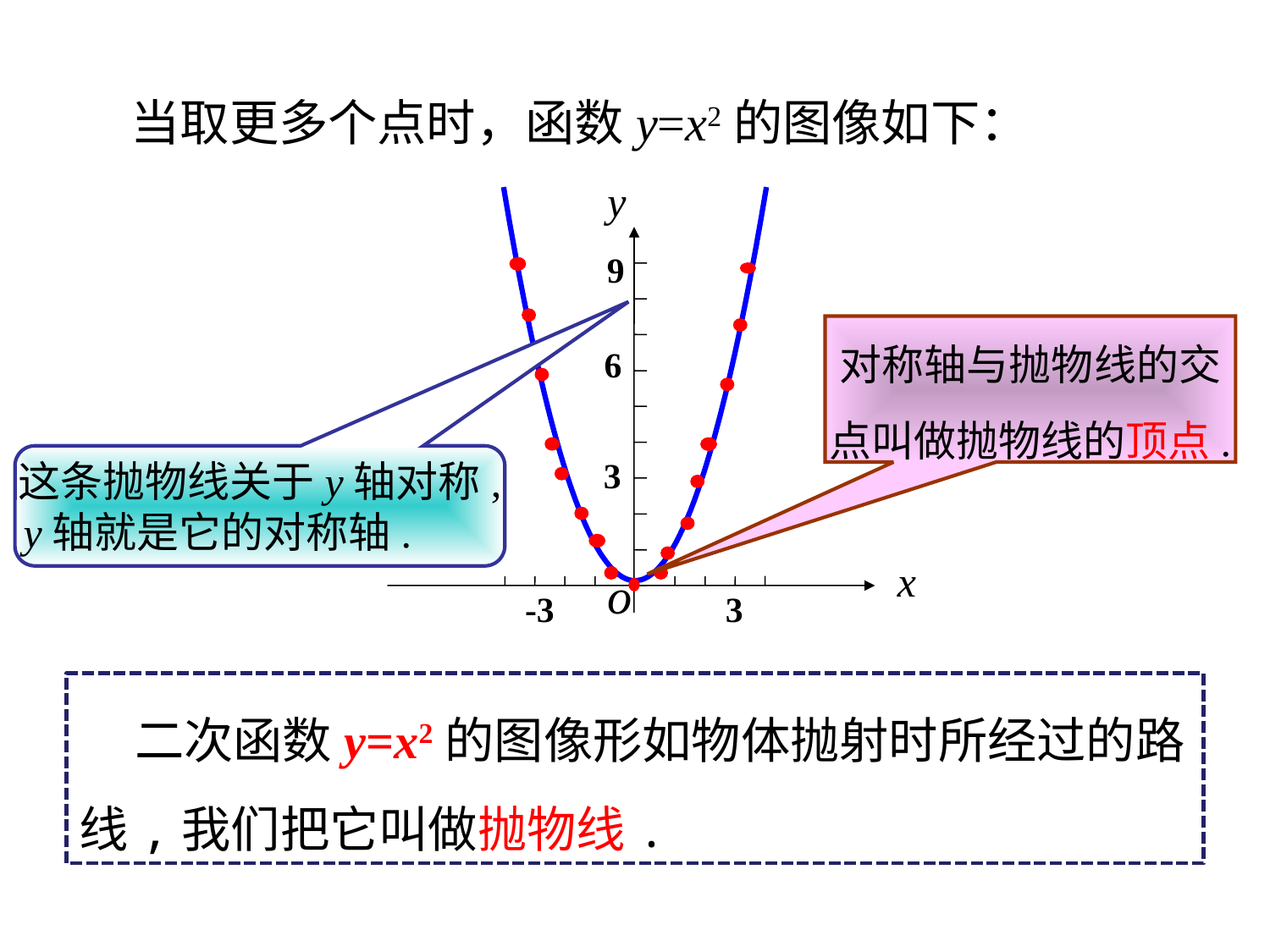

当取更多个点时，函数y=x2的图像如下：
y

9

对称轴与抛物线的交
点叫做抛物线的顶点.

6

这条抛物线关于y轴对称,
       y轴就是它的对称轴.
3

x

o

3
-3

    二次函数y=x2的图像形如物体抛射时所经过的路线,我们把它叫做抛物线.